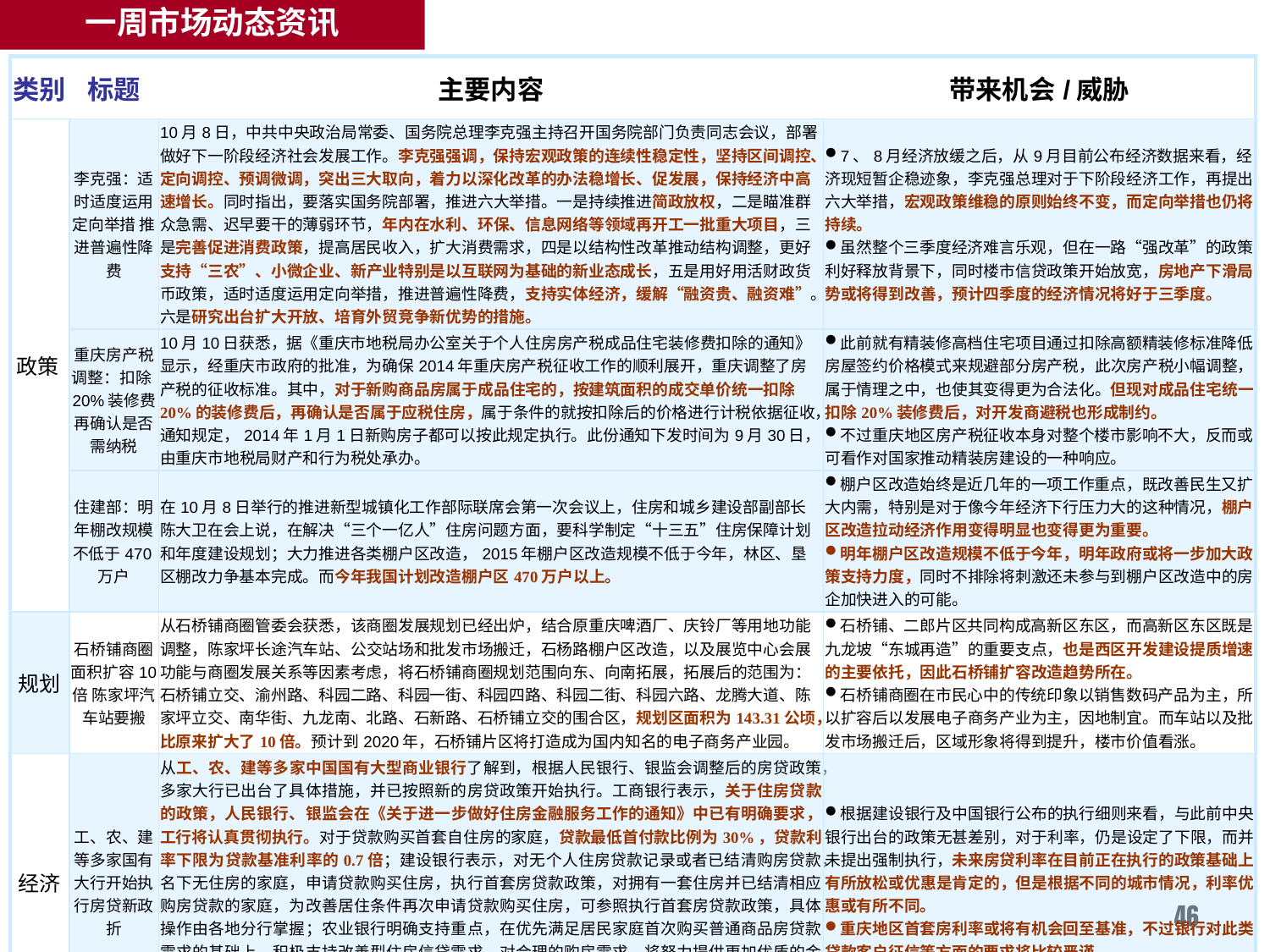

一周市场动态资讯
| 类别 | 标题 | 主要内容 | 带来机会/威胁 |
| --- | --- | --- | --- |
| 政策 | 李克强：适时适度运用定向举措 推进普遍性降费 | 10月8日，中共中央政治局常委、国务院总理李克强主持召开国务院部门负责同志会议，部署做好下一阶段经济社会发展工作。李克强强调，保持宏观政策的连续性稳定性，坚持区间调控、定向调控、预调微调，突出三大取向，着力以深化改革的办法稳增长、促发展，保持经济中高速增长。同时指出，要落实国务院部署，推进六大举措。一是持续推进简政放权，二是瞄准群众急需、迟早要干的薄弱环节，年内在水利、环保、信息网络等领域再开工一批重大项目，三是完善促进消费政策，提高居民收入，扩大消费需求，四是以结构性改革推动结构调整，更好支持“三农”、小微企业、新产业特别是以互联网为基础的新业态成长，五是用好用活财政货币政策，适时适度运用定向举措，推进普遍性降费，支持实体经济，缓解“融资贵、融资难”。六是研究出台扩大开放、培育外贸竞争新优势的措施。 | 7、8月经济放缓之后，从9月目前公布经济数据来看，经济现短暂企稳迹象，李克强总理对于下阶段经济工作，再提出六大举措，宏观政策维稳的原则始终不变，而定向举措也仍将持续。 虽然整个三季度经济难言乐观，但在一路“强改革”的政策利好释放背景下，同时楼市信贷政策开始放宽，房地产下滑局势或将得到改善，预计四季度的经济情况将好于三季度。 |
|  | 重庆房产税调整：扣除20%装修费再确认是否需纳税 | 10月10日获悉，据《重庆市地税局办公室关于个人住房房产税成品住宅装修费扣除的通知》显示，经重庆市政府的批准，为确保2014年重庆房产税征收工作的顺利展开，重庆调整了房产税的征收标准。其中，对于新购商品房属于成品住宅的，按建筑面积的成交单价统一扣除20%的装修费后，再确认是否属于应税住房，属于条件的就按扣除后的价格进行计税依据征收，通知规定，2014年1月1日新购房子都可以按此规定执行。此份通知下发时间为9月30日，由重庆市地税局财产和行为税处承办。 | 此前就有精装修高档住宅项目通过扣除高额精装修标准降低房屋签约价格模式来规避部分房产税，此次房产税小幅调整，属于情理之中，也使其变得更为合法化。但现对成品住宅统一扣除20%装修费后，对开发商避税也形成制约。 不过重庆地区房产税征收本身对整个楼市影响不大，反而或可看作对国家推动精装房建设的一种响应。 |
|  | 住建部：明年棚改规模不低于470万户 | 在10月8日举行的推进新型城镇化工作部际联席会第一次会议上，住房和城乡建设部副部长陈大卫在会上说，在解决“三个一亿人”住房问题方面，要科学制定“十三五”住房保障计划和年度建设规划；大力推进各类棚户区改造，2015年棚户区改造规模不低于今年，林区、垦区棚改力争基本完成。而今年我国计划改造棚户区470万户以上。 | 棚户区改造始终是近几年的一项工作重点，既改善民生又扩大内需，特别是对于像今年经济下行压力大的这种情况，棚户区改造拉动经济作用变得明显也变得更为重要。 明年棚户区改造规模不低于今年，明年政府或将一步加大政策支持力度，同时不排除将刺激还未参与到棚户区改造中的房企加快进入的可能。 |
| 规划 | 石桥铺商圈面积扩容10倍 陈家坪汽车站要搬 | 从石桥铺商圈管委会获悉，该商圈发展规划已经出炉，结合原重庆啤酒厂、庆铃厂等用地功能调整，陈家坪长途汽车站、公交站场和批发市场搬迁，石杨路棚户区改造，以及展览中心会展功能与商圈发展关系等因素考虑，将石桥铺商圈规划范围向东、向南拓展，拓展后的范围为：石桥铺立交、渝州路、科园二路、科园一街、科园四路、科园二街、科园六路、龙腾大道、陈家坪立交、南华街、九龙南、北路、石新路、石桥铺立交的围合区，规划区面积为143.31公顷，比原来扩大了10倍。预计到2020年，石桥铺片区将打造成为国内知名的电子商务产业园。 | 石桥铺、二郎片区共同构成高新区东区，而高新区东区既是九龙坡“东城再造”的重要支点，也是西区开发建设提质增速的主要依托，因此石桥铺扩容改造趋势所在。 石桥铺商圈在市民心中的传统印象以销售数码产品为主，所以扩容后以发展电子商务产业为主，因地制宜。而车站以及批发市场搬迁后，区域形象将得到提升，楼市价值看涨。 |
| 经济 | 工、农、建等多家国有大行开始执行房贷新政折 | 从工、农、建等多家中国国有大型商业银行了解到，根据人民银行、银监会调整后的房贷政策，多家大行已出台了具体措施，并已按照新的房贷政策开始执行。工商银行表示，关于住房贷款的政策，人民银行、银监会在《关于进一步做好住房金融服务工作的通知》中已有明确要求，工行将认真贯彻执行。对于贷款购买首套自住房的家庭，贷款最低首付款比例为30%，贷款利率下限为贷款基准利率的0.7倍；建设银行表示，对无个人住房贷款记录或者已结清购房贷款，名下无住房的家庭，申请贷款购买住房，执行首套房贷款政策，对拥有一套住房并已结清相应购房贷款的家庭，为改善居住条件再次申请贷款购买住房，可参照执行首套房贷款政策，具体操作由各地分行掌握；农业银行明确支持重点，在优先满足居民家庭首次购买普通商品房贷款需求的基础上，积极支持改善型住房信贷需求，对合理的购房需求，将努力提供更加优质的金融服务。提高服务效率，逐步推广个人住房贷款自动审批。科学合理定价，将贷款利率控制在合理水平。 | 根据建设银行及中国银行公布的执行细则来看，与此前中央银行出台的政策无甚差别，对于利率，仍是设定了下限，而并未提出强制执行，未来房贷利率在目前正在执行的政策基础上有所放松或优惠是肯定的，但是根据不同的城市情况，利率优惠或有所不同。 重庆地区首套房利率或将有机会回至基准，不过银行对此类贷款客户征信等方面的要求将比较严谨。 |
46